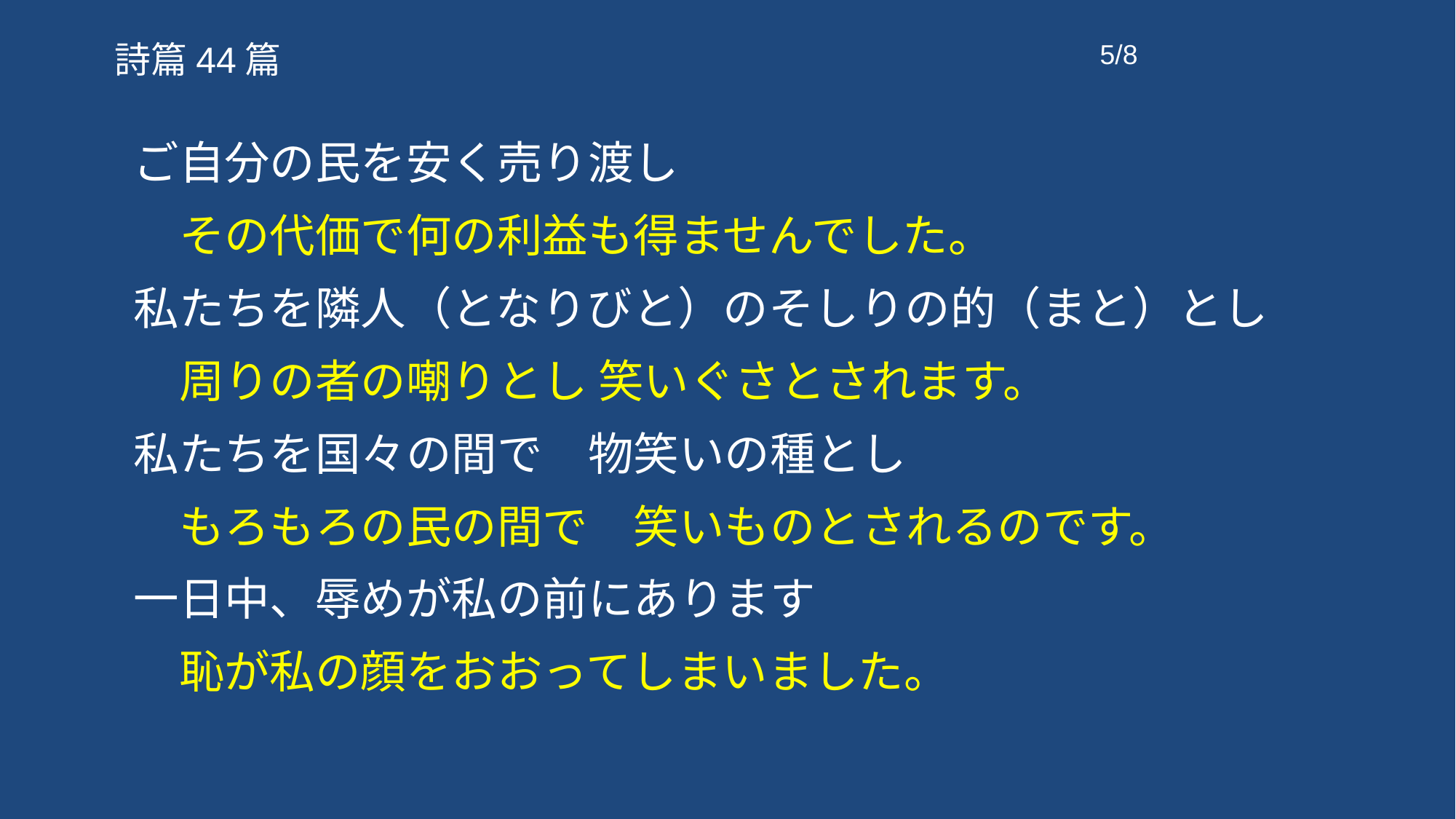

5/8
詩篇44篇
ご自分の民を安く売り渡し
　その代価で何の利益も得ませんでした。
私たちを隣人（となりびと）のそしりの的（まと）とし
　周りの者の嘲りとし 笑いぐさとされます。
私たちを国々の間で　物笑いの種とし
　もろもろの民の間で　笑いものとされるのです。
一日中、辱めが私の前にあります
　恥が私の顔をおおってしまいました。